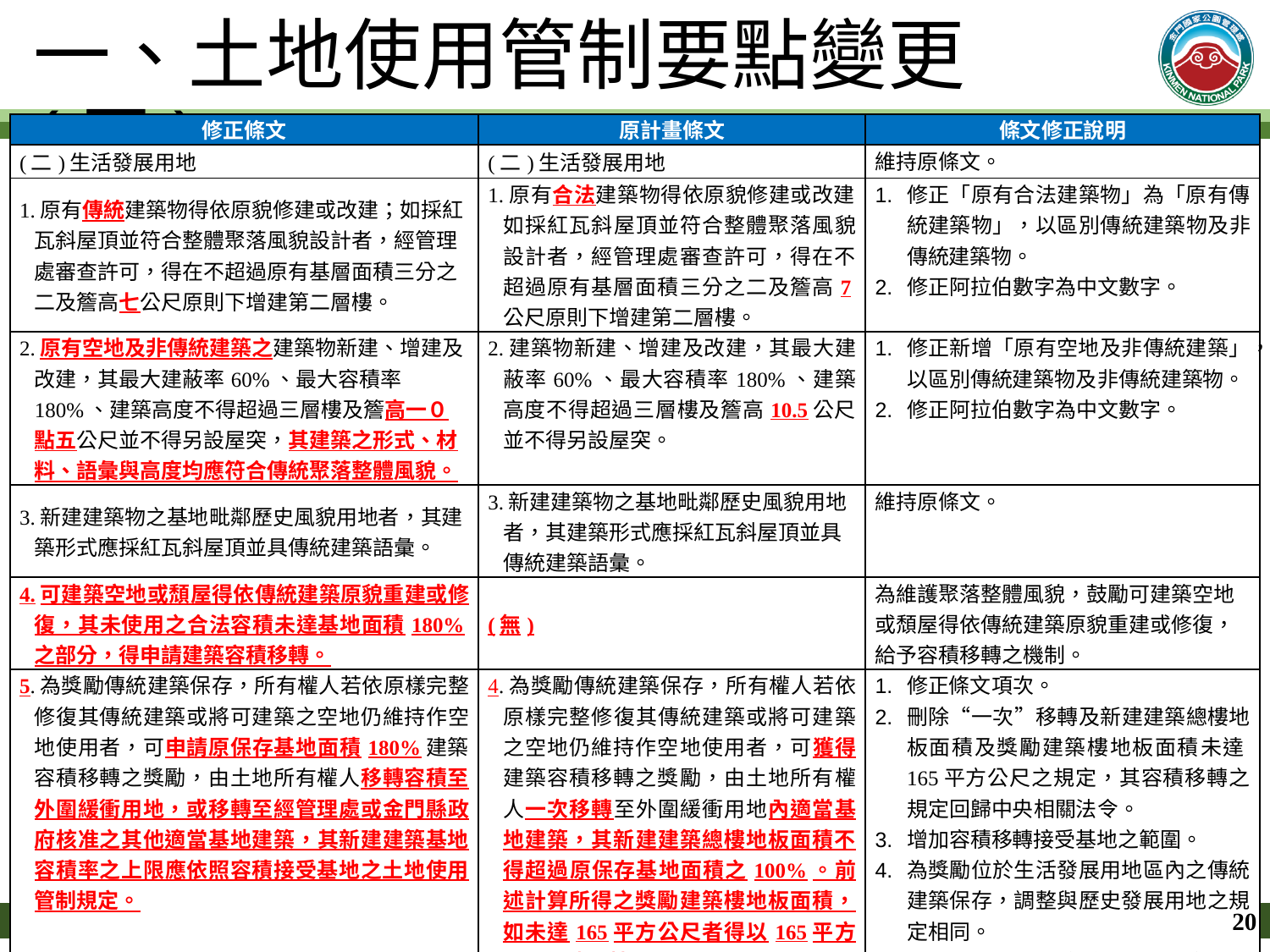

一、土地使用管制要點變更(三)
| 修正條文 | 原計畫條文 | 條文修正說明 |
| --- | --- | --- |
| (二)生活發展用地 | (二)生活發展用地 | 維持原條文。 |
| 1.原有傳統建築物得依原貌修建或改建；如採紅瓦斜屋頂並符合整體聚落風貌設計者，經管理處審查許可，得在不超過原有基層面積三分之二及簷高七公尺原則下增建第二層樓。 | 1.原有合法建築物得依原貌修建或改建；如採紅瓦斜屋頂並符合整體聚落風貌設計者，經管理處審查許可，得在不超過原有基層面積三分之二及簷高7公尺原則下增建第二層樓。 | 修正「原有合法建築物」為「原有傳統建築物」，以區別傳統建築物及非傳統建築物。 修正阿拉伯數字為中文數字。 |
| 2.原有空地及非傳統建築之建築物新建、增建及改建，其最大建蔽率60%、最大容積率180%、建築高度不得超過三層樓及簷高一０點五公尺並不得另設屋突，其建築之形式、材料、語彙與高度均應符合傳統聚落整體風貌。 | 2.建築物新建、增建及改建，其最大建蔽率60%、最大容積率180%、建築高度不得超過三層樓及簷高10.5公尺並不得另設屋突。 | 修正新增「原有空地及非傳統建築」，以區別傳統建築物及非傳統建築物。 修正阿拉伯數字為中文數字。 |
| 3.新建建築物之基地毗鄰歷史風貌用地者，其建築形式應採紅瓦斜屋頂並具傳統建築語彙。 | 3.新建建築物之基地毗鄰歷史風貌用地者，其建築形式應採紅瓦斜屋頂並具傳統建築語彙。 | 維持原條文。 |
| 4.可建築空地或頹屋得依傳統建築原貌重建或修復，其未使用之合法容積未達基地面積180%之部分，得申請建築容積移轉。 | (無) | 為維護聚落整體風貌，鼓勵可建築空地或頹屋得依傳統建築原貌重建或修復，給予容積移轉之機制。 |
| 5.為獎勵傳統建築保存，所有權人若依原樣完整修復其傳統建築或將可建築之空地仍維持作空地使用者，可申請原保存基地面積180%建築容積移轉之獎勵，由土地所有權人移轉容積至外圍緩衝用地，或移轉至經管理處或金門縣政府核准之其他適當基地建築，其新建建築基地容積率之上限應依照容積接受基地之土地使用管制規定。 | 4.為獎勵傳統建築保存，所有權人若依原樣完整修復其傳統建築或將可建築之空地仍維持作空地使用者，可獲得建築容積移轉之獎勵，由土地所有權人一次移轉至外圍緩衝用地內適當基地建築，其新建建築總樓地板面積不得超過原保存基地面積之100%。前述計算所得之獎勵建築樓地板面積，如未達165平方公尺者得以165平方公尺興建一棟。 | 修正條文項次。 刪除“一次”移轉及新建建築總樓地板面積及獎勵建築樓地板面積未達165平方公尺之規定，其容積移轉之規定回歸中央相關法令。 增加容積移轉接受基地之範圍。 為獎勵位於生活發展用地區內之傳統建築保存，調整與歷史發展用地之規定相同。 外圍緩衝用地內接受基地移入容積以歷史風貌用地或生活發展用地內送出基地面積180%容積絕對值計算。 |
| 6.上述建築許可，管理處得提請「金門國家公園傳統聚落建築審議諮詢委員會」審查。 | (無) | 新增生活發展用地之建築許可審查機制。 |
20